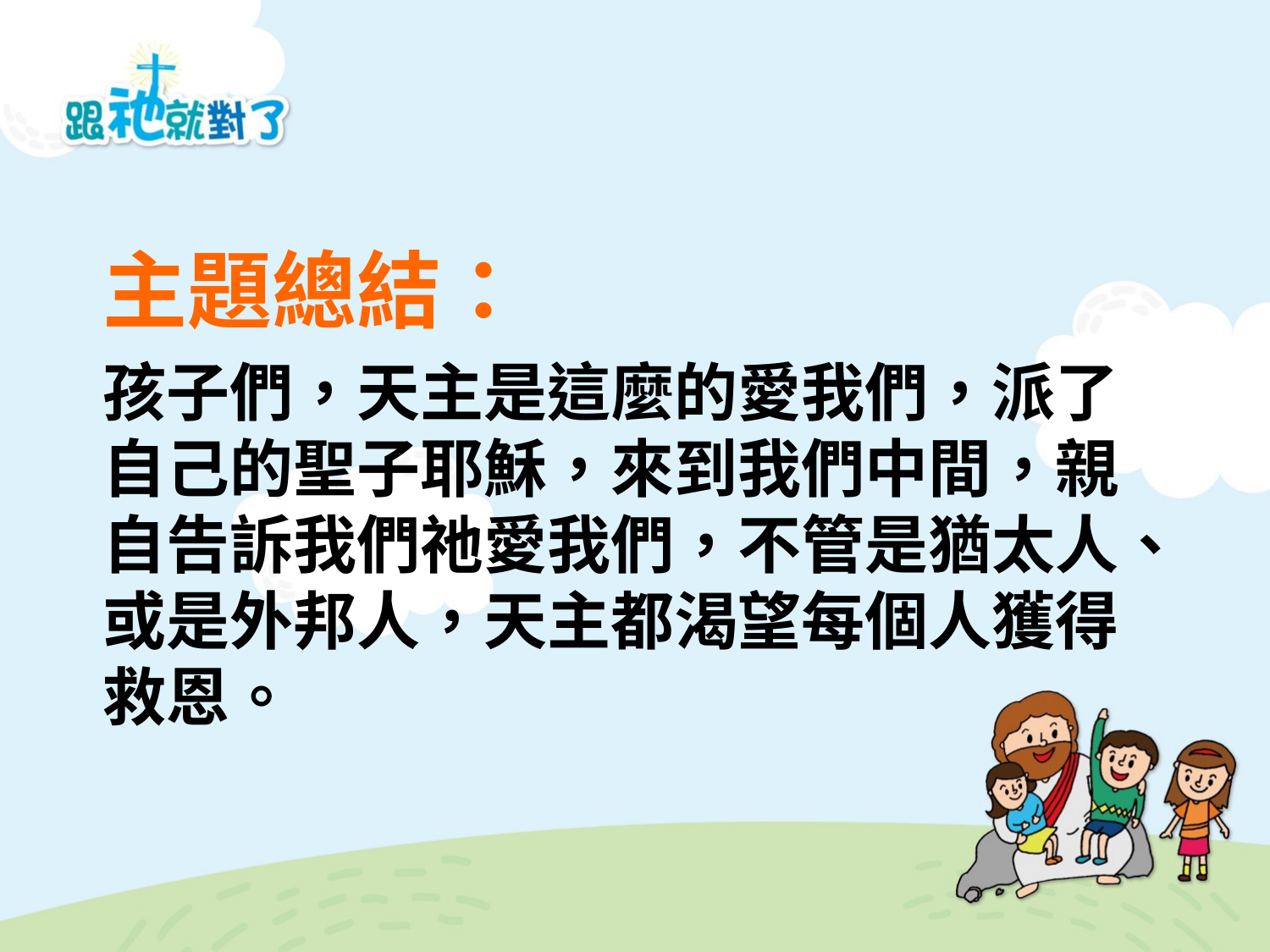

主題總結：
孩子們，天主是這麼的愛我們，派了自己的聖子耶穌，來到我們中間，親自告訴我們祂愛我們，不管是猶太人、或是外邦人，天主都渴望每個人獲得救恩。